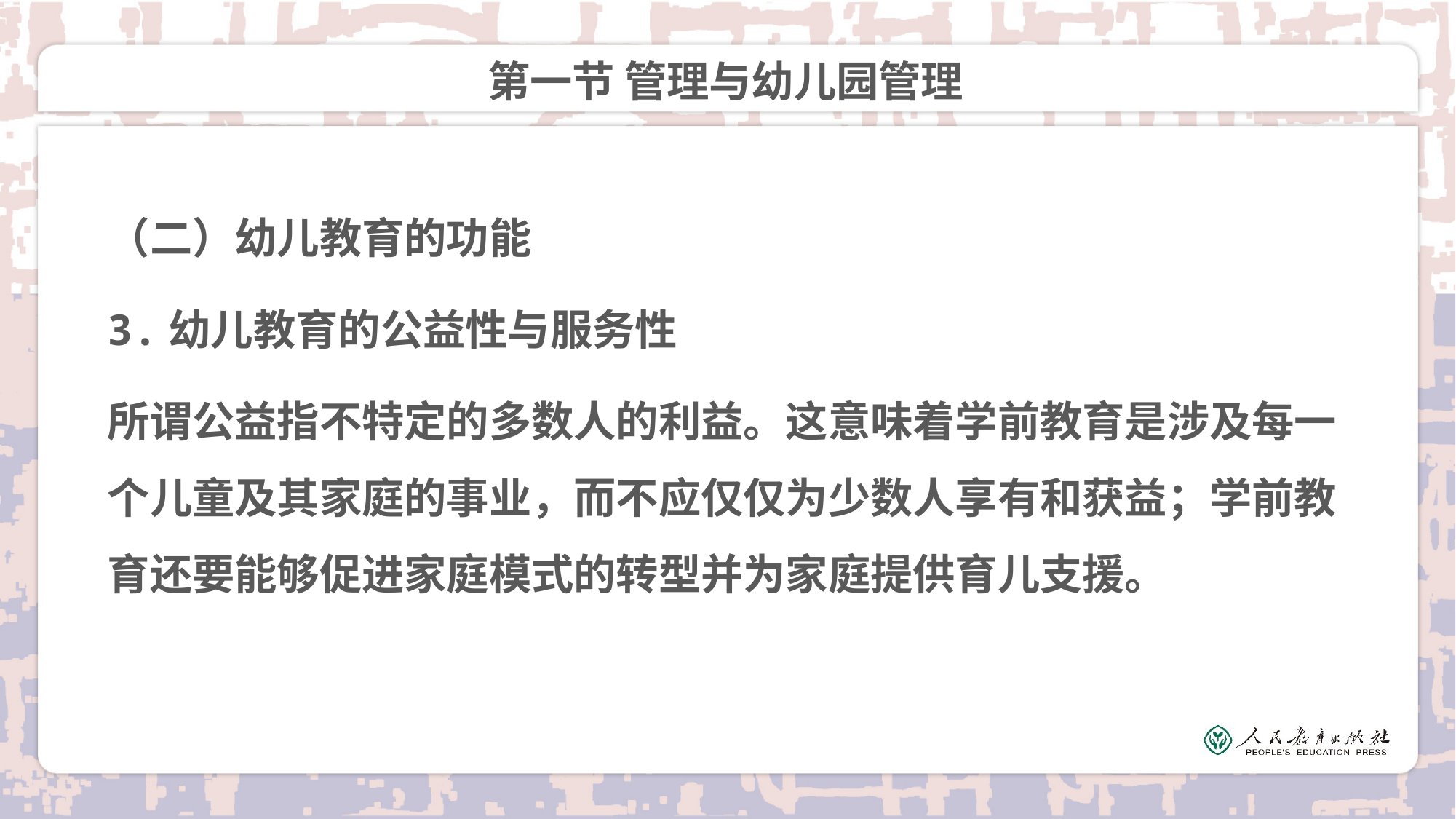

# 第一节 管理与幼儿园管理
（二）幼儿教育的功能
3.幼儿教育的公益性与服务性
所谓公益指不特定的多数人的利益。这意味着学前教育是涉及每一个儿童及其家庭的事业，而不应仅仅为少数人享有和获益；学前教育还要能够促进家庭模式的转型并为家庭提供育儿支援。